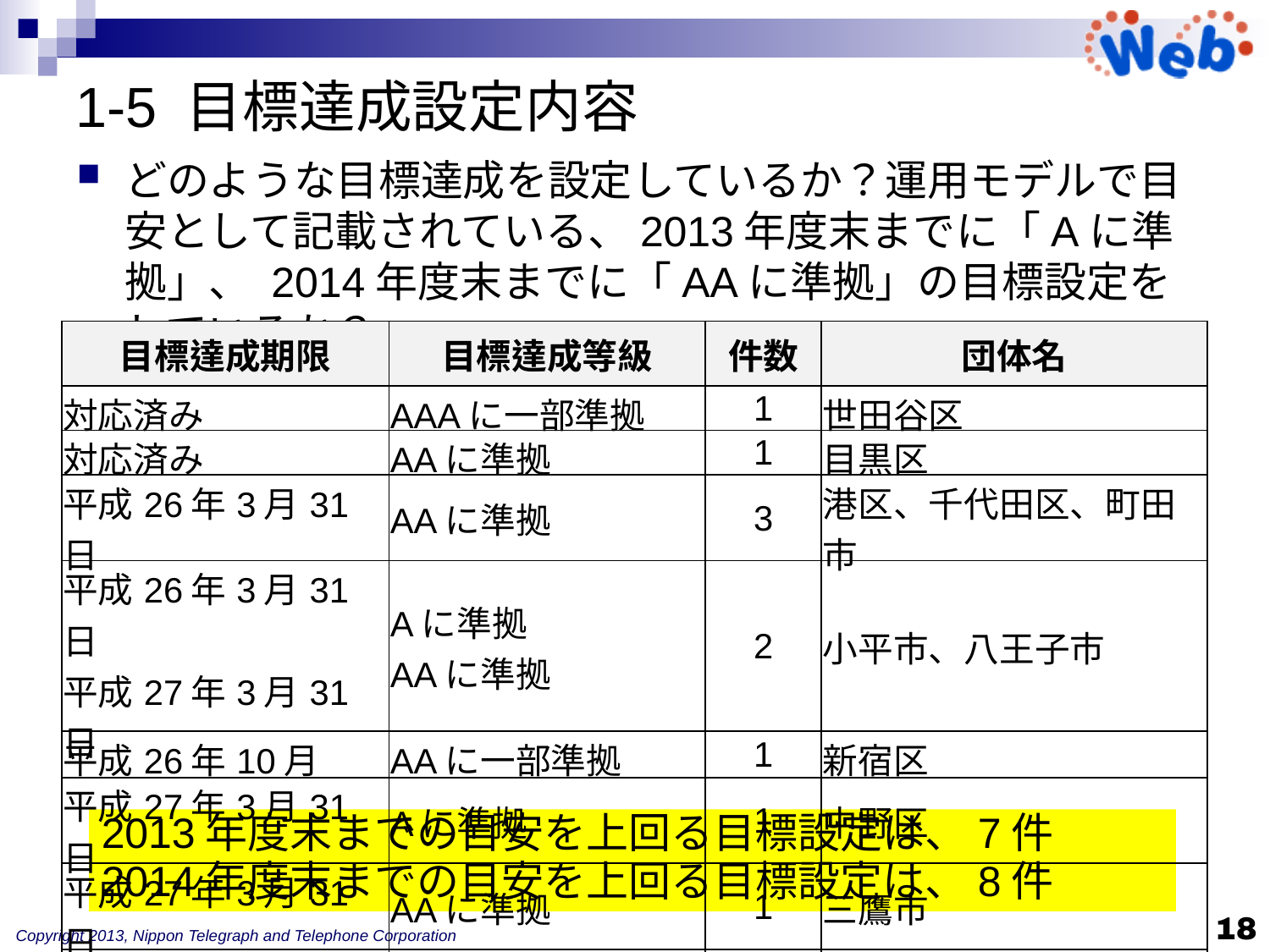

# 1-5 目標達成設定内容
どのような目標達成を設定しているか？運用モデルで目安として記載されている、2013年度末までに「Aに準拠」、 2014年度末までに「AAに準拠」の目標設定をしているか？
| 目標達成期限 | 目標達成等級 | 件数 | 団体名 |
| --- | --- | --- | --- |
| 対応済み | AAAに一部準拠 | 1 | 世田谷区 |
| 対応済み | AAに準拠 | 1 | 目黒区 |
| 平成26年3月31日 | AAに準拠 | 3 | 港区、千代田区、町田市 |
| 平成26年3月31日 平成27年3月31日 | Aに準拠 AAに準拠 | 2 | 小平市、八王子市 |
| 平成26年10月 | AAに一部準拠 | 1 | 新宿区 |
| 平成27年3月31日 | Aに準拠 | 1 | 中野区 |
| 平成27年3月31日 | AAに準拠 | 1 | 三鷹市 |
|  |  | 10 |  |
2013年度末までの目安を上回る目標設定は、7件
2014年度末までの目安を上回る目標設定は、8件
18